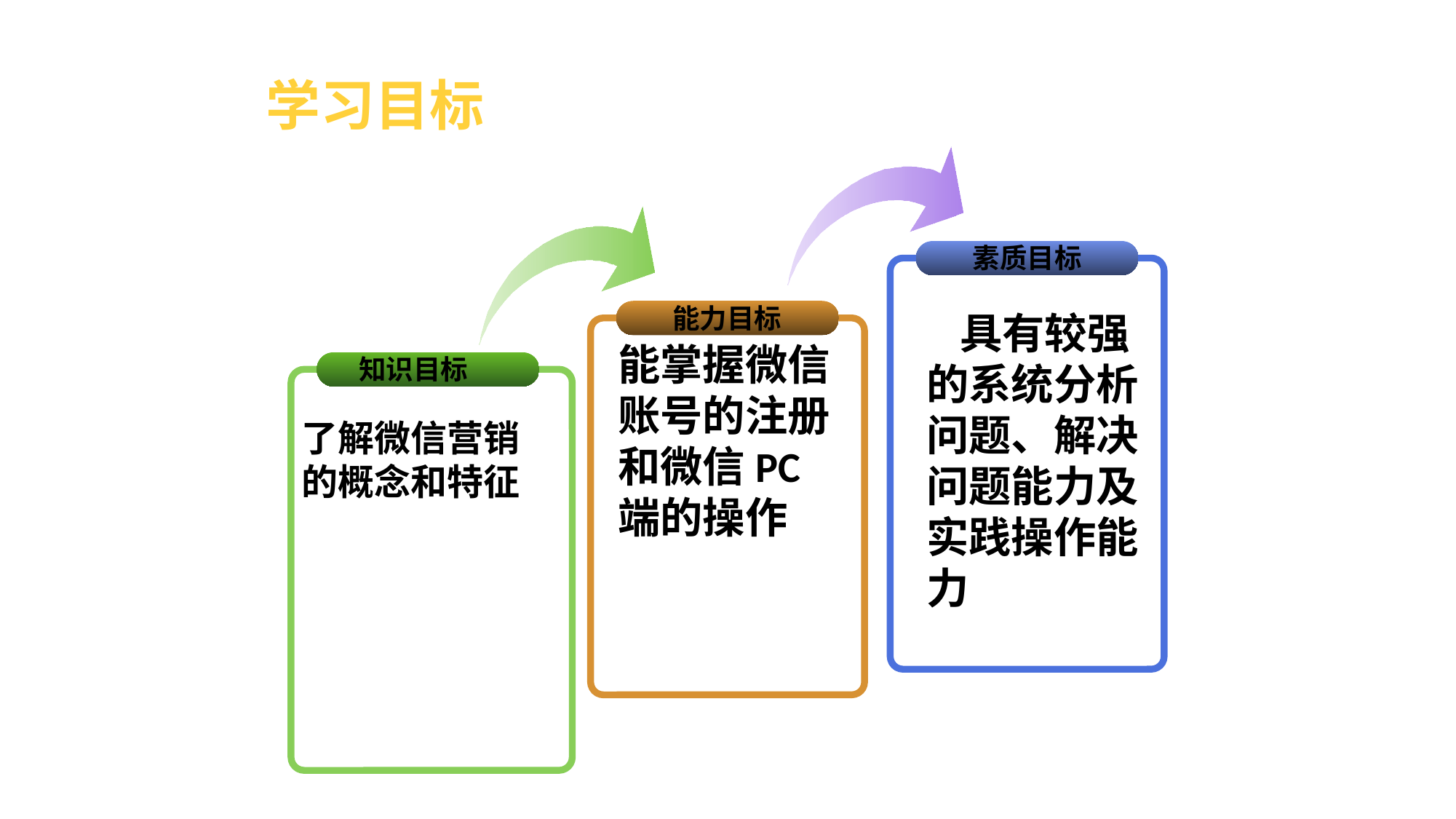

# 学习目标

素质目标

能力目标

   具有较强的系统分析问题、解决问题能力及实践操作能力

能掌握微信账号的注册和微信PC端的操作
知识目标

了解微信营销的概念和特征